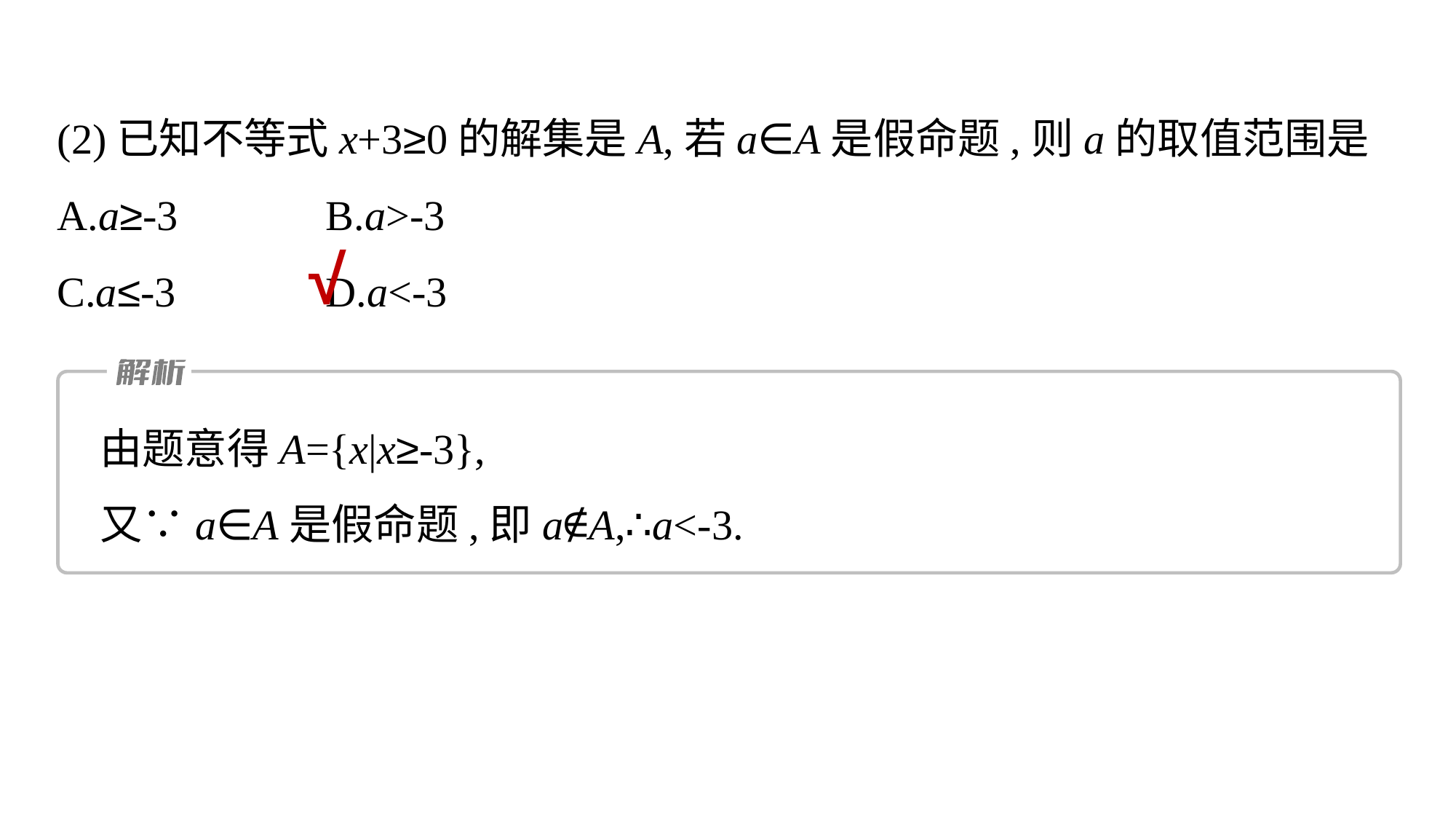

(2)已知不等式x+3≥0的解集是A,若a∈A是假命题,则a的取值范围是
A.a≥-3	B.a>-3
C.a≤-3	D.a<-3
√

由题意得A={x|x≥-3},
又∵a∈A是假命题,即a∉A,∴a<-3.